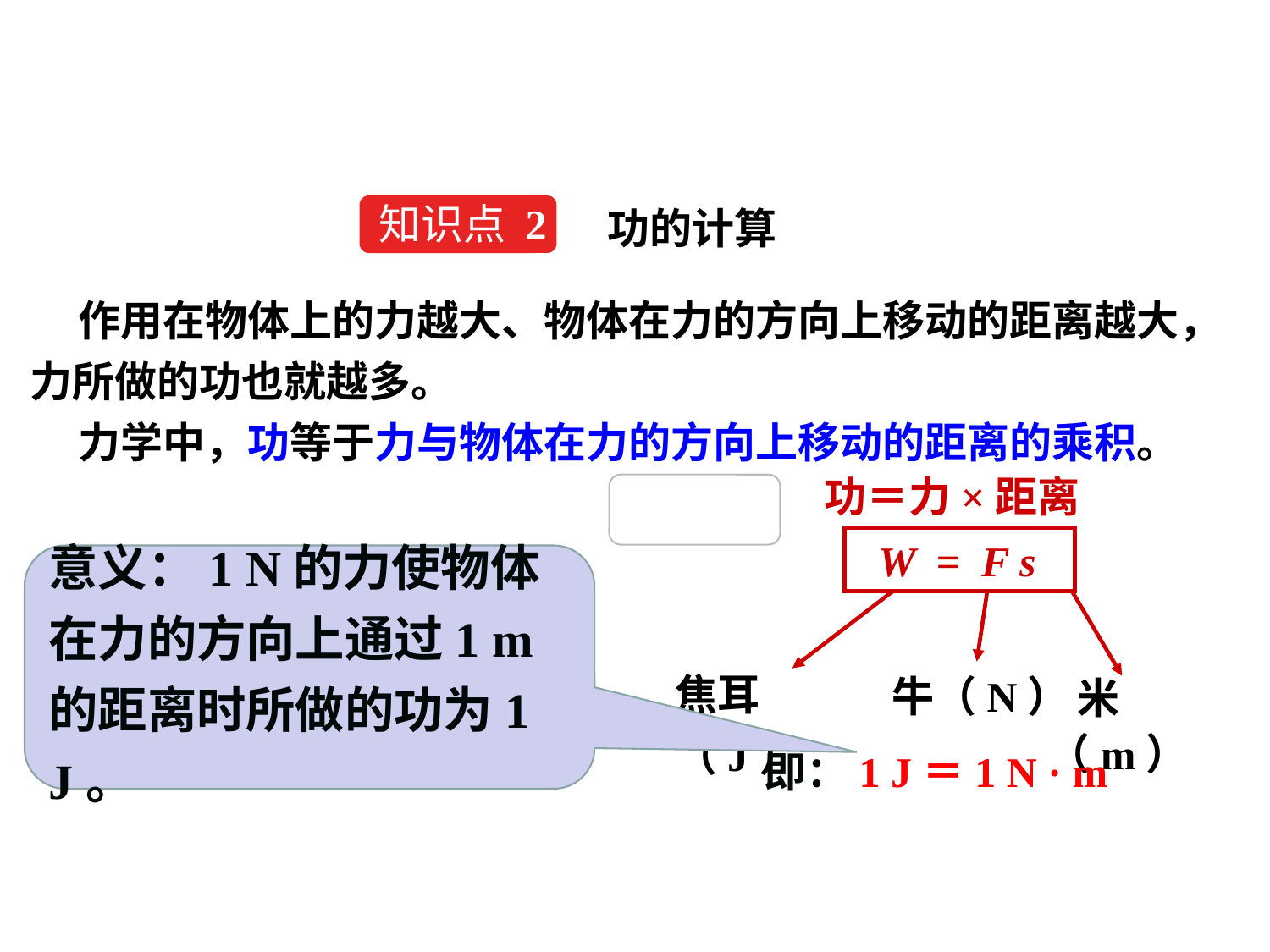

知识点 2
功的计算
    作用在物体上的力越大、物体在力的方向上移动的距离越大，力所做的功也就越多。
    力学中，功等于力与物体在力的方向上移动的距离的乘积。
功＝力×距离
公  式
  W  =  F s
意义：1 N的力使物体在力的方向上通过1 m的距离时所做的功为1 J。

焦耳（J）
牛（N）
  米（m）
即：1 J＝1 N · m